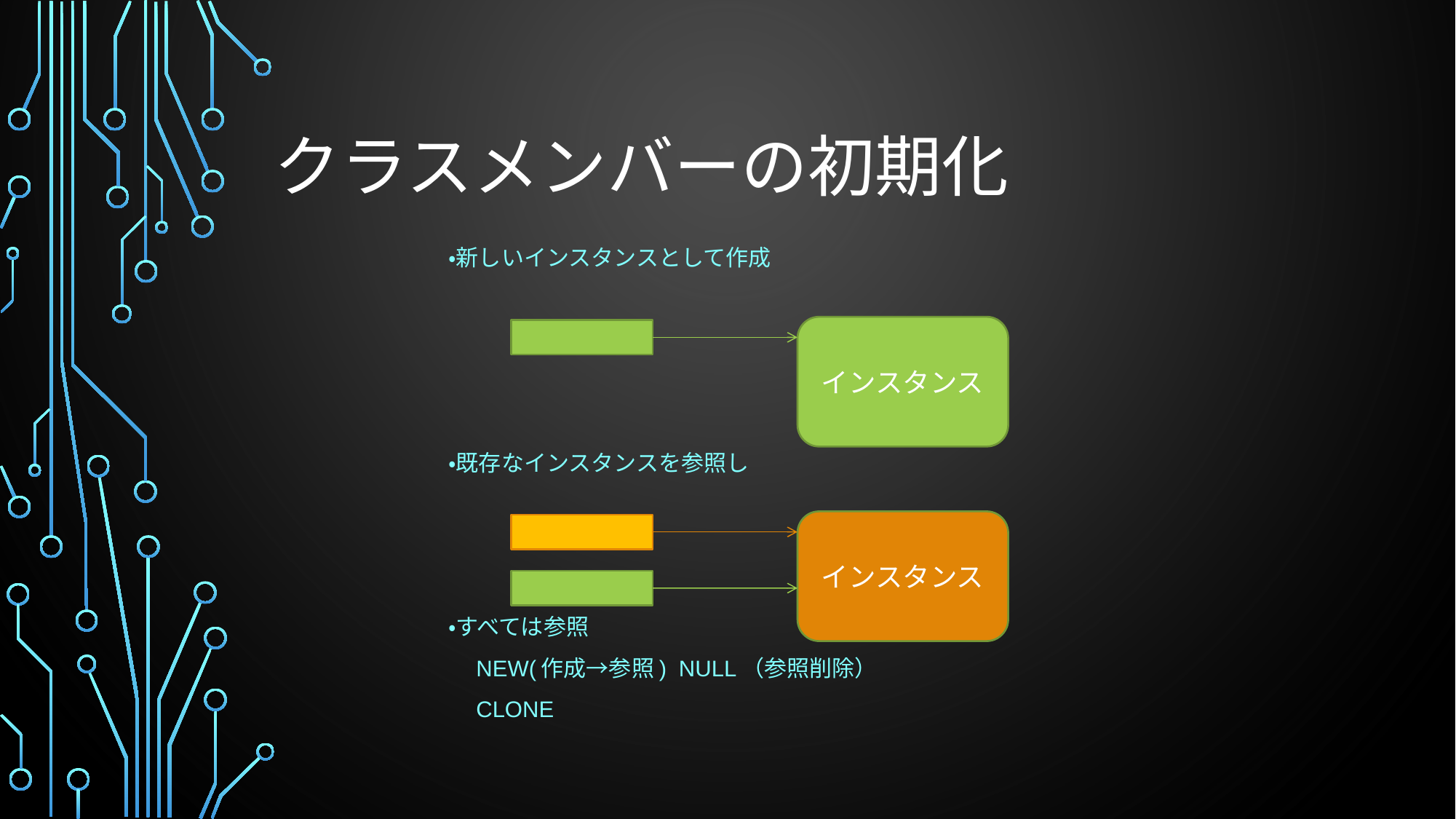

# クラスメンバーの初期化
・新しいインスタンスとして作成

・既存なインスタンスを参照し

・すべては参照
　NEW(作成→参照)  NULL（参照削除）
　Clone
インスタンス

インスタンス

16